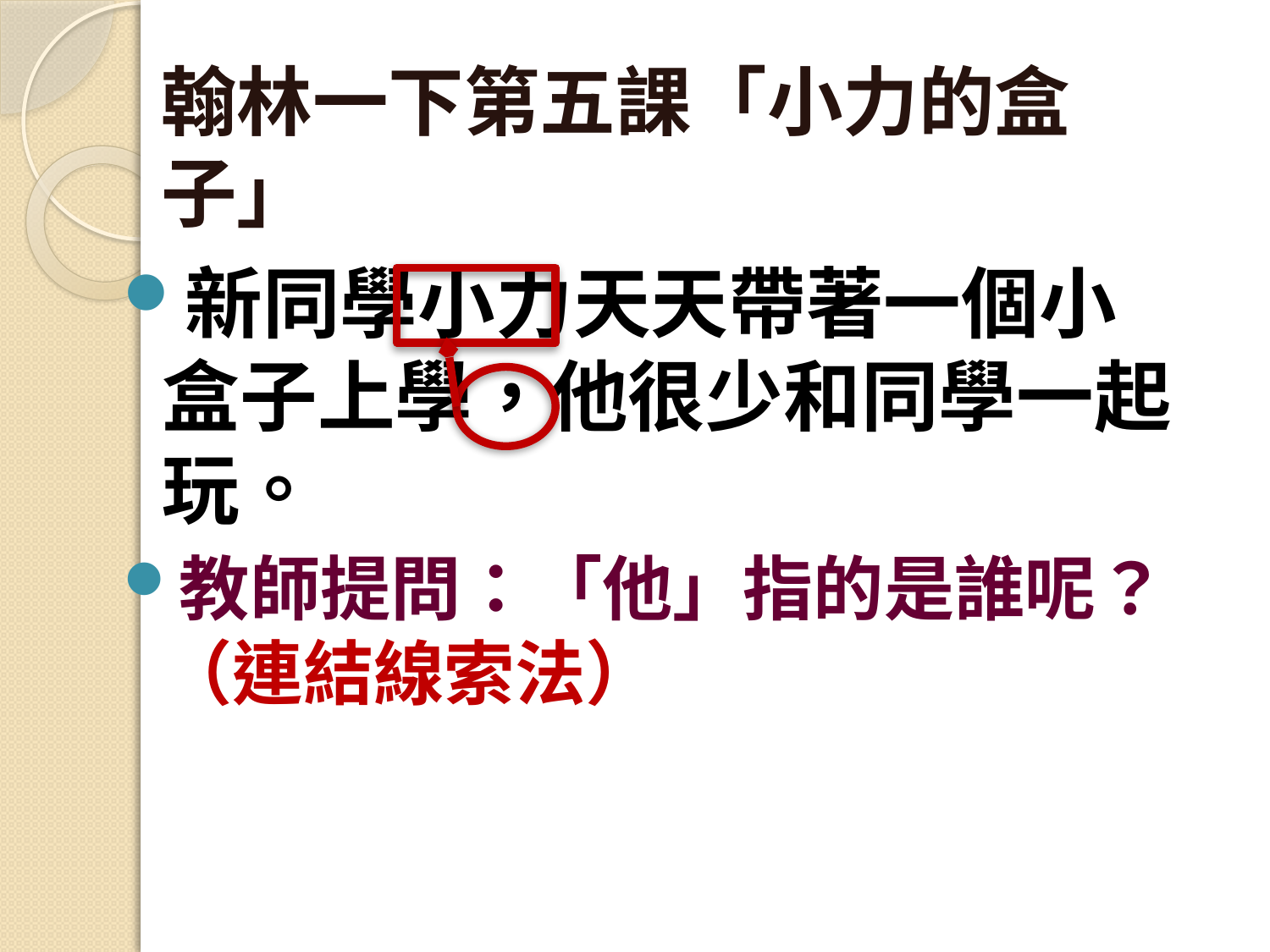

# 翰林一下第五課「小力的盒子」
新同學小力天天帶著一個小盒子上學，他很少和同學一起玩。
教師提問：「他」指的是誰呢？ （連結線索法）